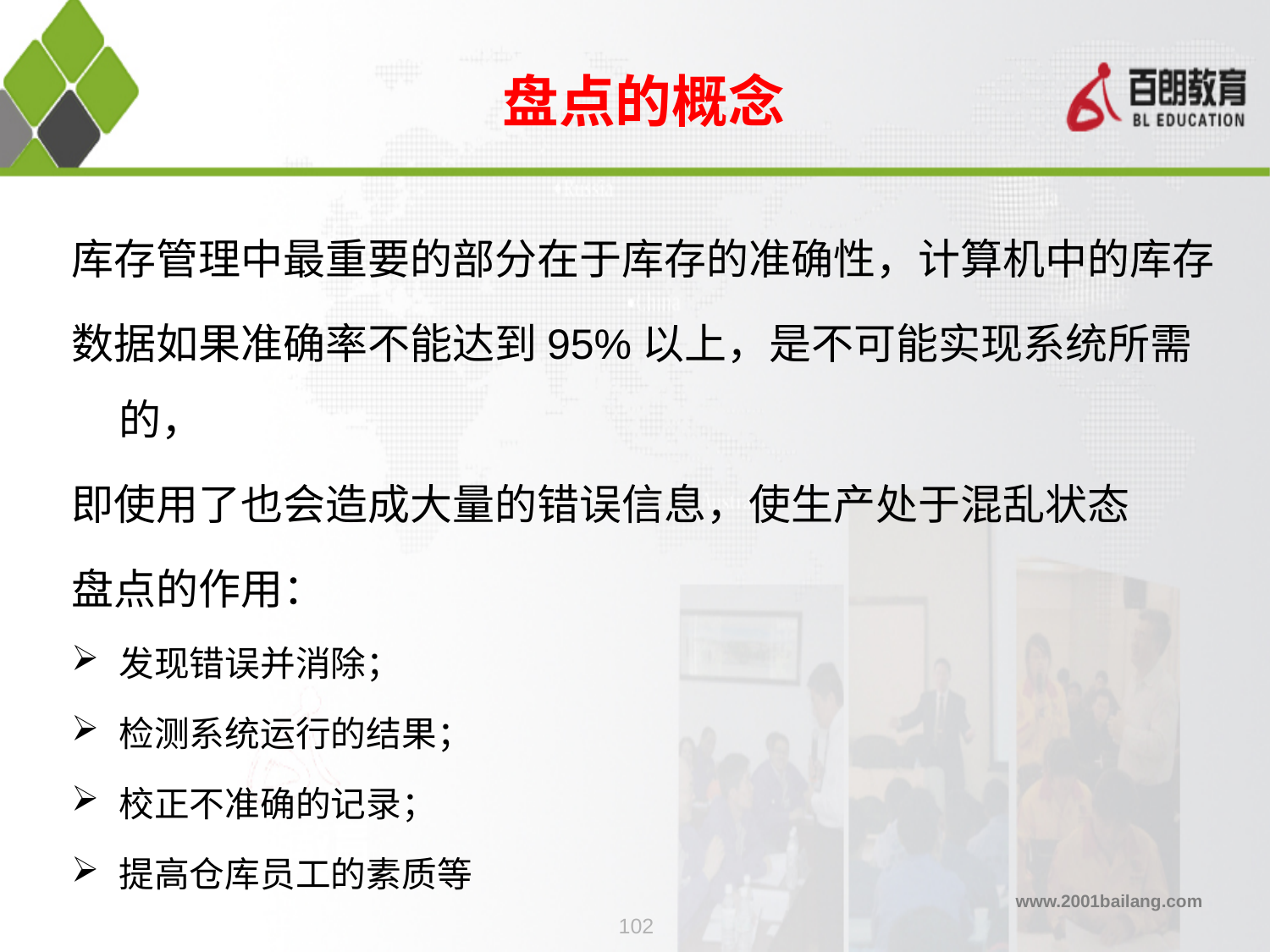

盘点的概念
库存管理中最重要的部分在于库存的准确性，计算机中的库存
数据如果准确率不能达到95%以上，是不可能实现系统所需的，
即使用了也会造成大量的错误信息，使生产处于混乱状态
盘点的作用：
发现错误并消除；
检测系统运行的结果；
校正不准确的记录；
提高仓库员工的素质等
102